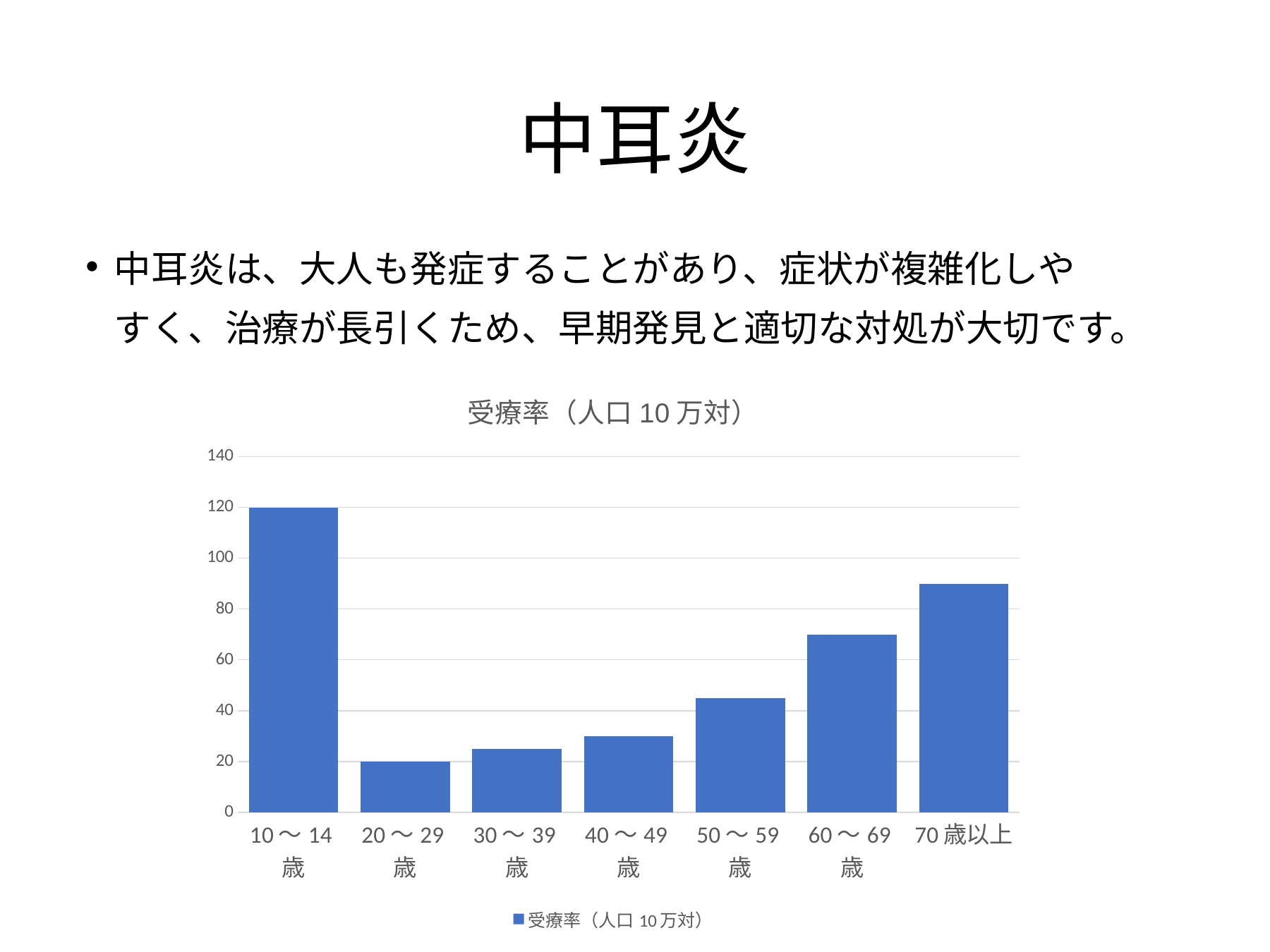

# 中耳炎
中耳炎は、大人も発症することがあり、症状が複雑化しやすく、治療が長引くため、早期発見と適切な対処が大切です。

### Chart:

| Category | 受療率（人口10万対） |
|---|---|
| 10～14歳 | 120.0 |
| 20～29歳 | 20.0 |
| 30～39歳 | 25.0 |
| 40～49歳 | 30.0 |
| 50～59歳 | 45.0 |
| 60～69歳 | 70.0 |
| 70歳以上 | 90.0 |